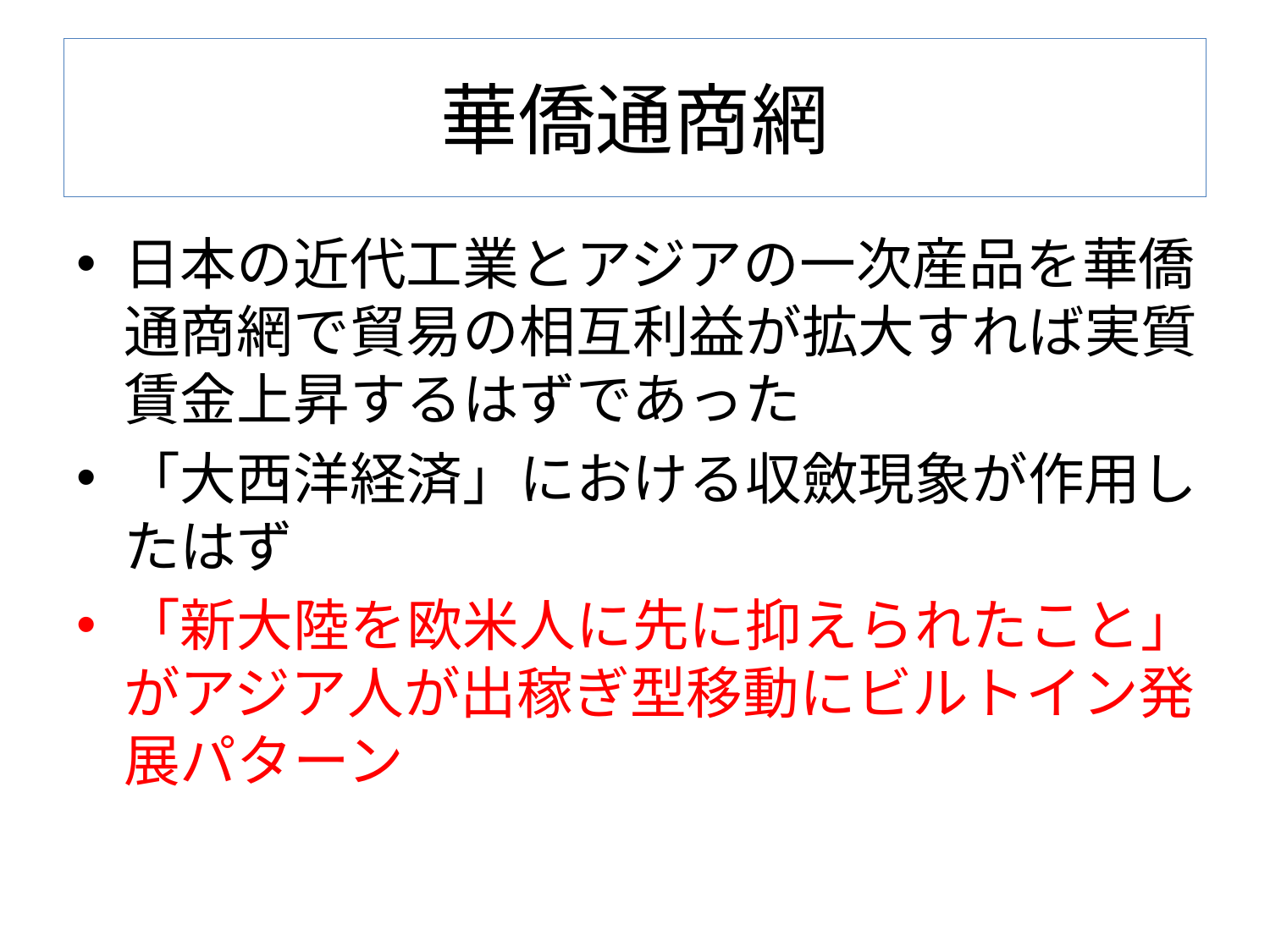

# 華僑通商網
日本の近代工業とアジアの一次産品を華僑通商網で貿易の相互利益が拡大すれば実質賃金上昇するはずであった
「大西洋経済」における収斂現象が作用したはず
「新大陸を欧米人に先に抑えられたこと」がアジア人が出稼ぎ型移動にビルトイン発展パターン